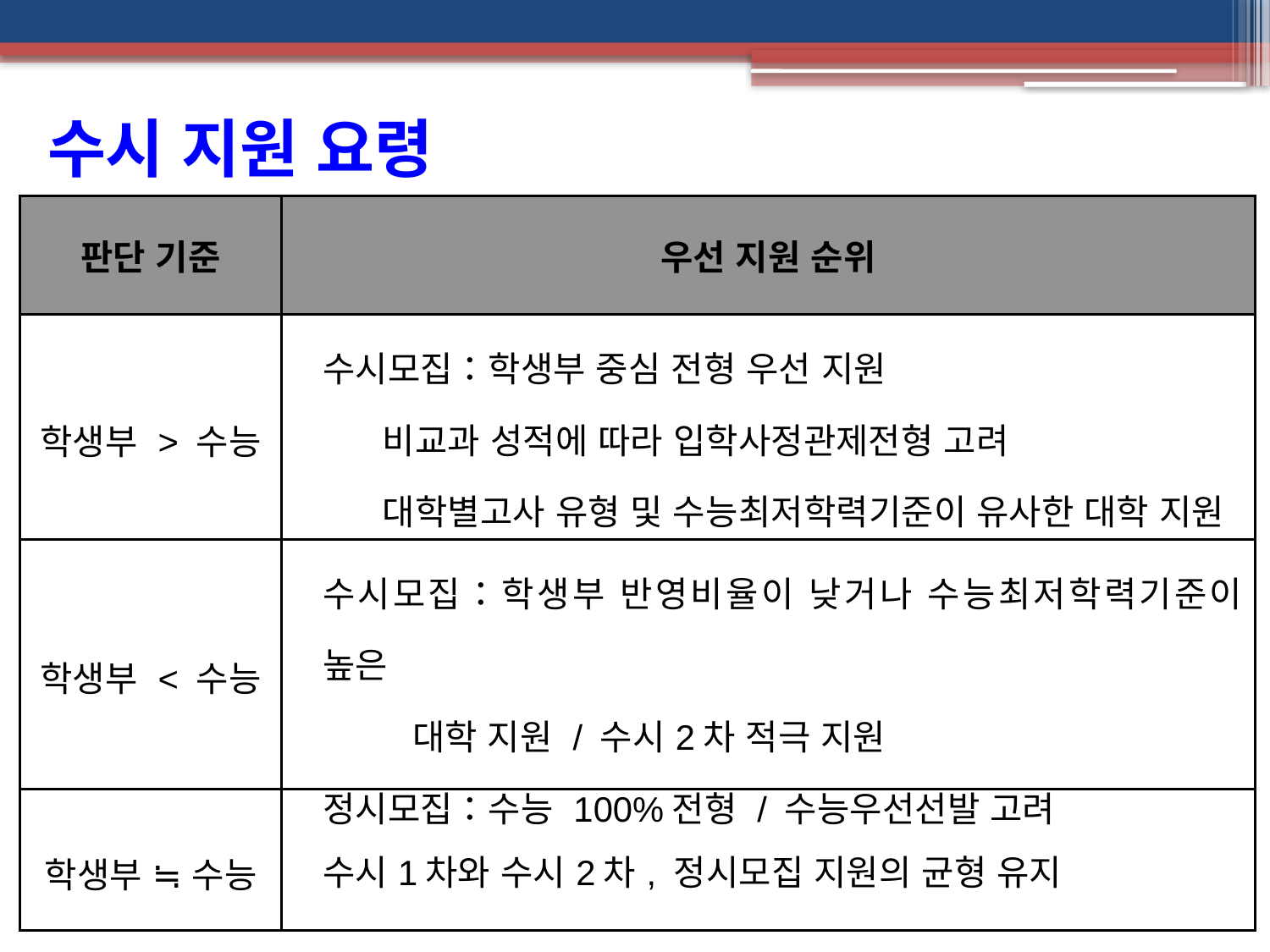

수시 지원 요령
| 판단 기준 | 우선 지원 순위 |
| --- | --- |
| 학생부 > 수능 | 수시모집：학생부 중심 전형 우선 지원 비교과 성적에 따라 입학사정관제전형 고려 대학별고사 유형 및 수능최저학력기준이 유사한 대학 지원 |
| 학생부 < 수능 | 수시모집：학생부 반영비율이 낮거나 수능최저학력기준이 높은 대학 지원 / 수시2차 적극 지원 정시모집：수능 100%전형 / 수능우선선발 고려 |
| 학생부 ≒ 수능 | 수시1차와 수시2차, 정시모집 지원의 균형 유지 |